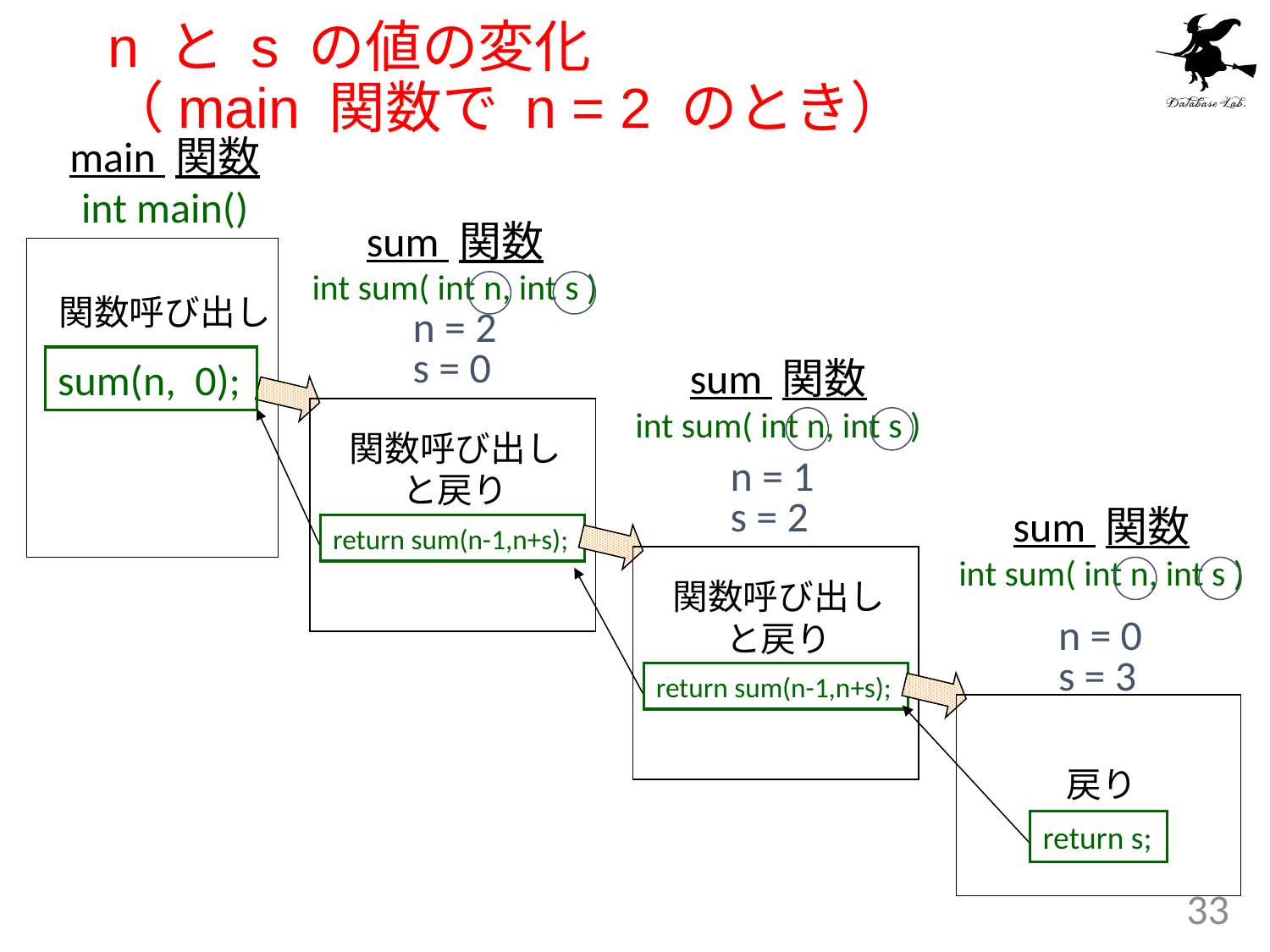

# n と s の値の変化 （main 関数で n = 2 のとき）
main 関数
int main()
sum 関数
int sum( int n, int s )

関数呼び出し
n = 2
s = 0
sum 関数
int sum( int n, int s )
sum(n,  0);

関数呼び出し
と戻り
n = 1
s = 2
sum 関数
int sum( int n, int s )
return sum(n-1,n+s);

関数呼び出し
と戻り
n = 0
s = 3
return sum(n-1,n+s);

戻り
return s;
33